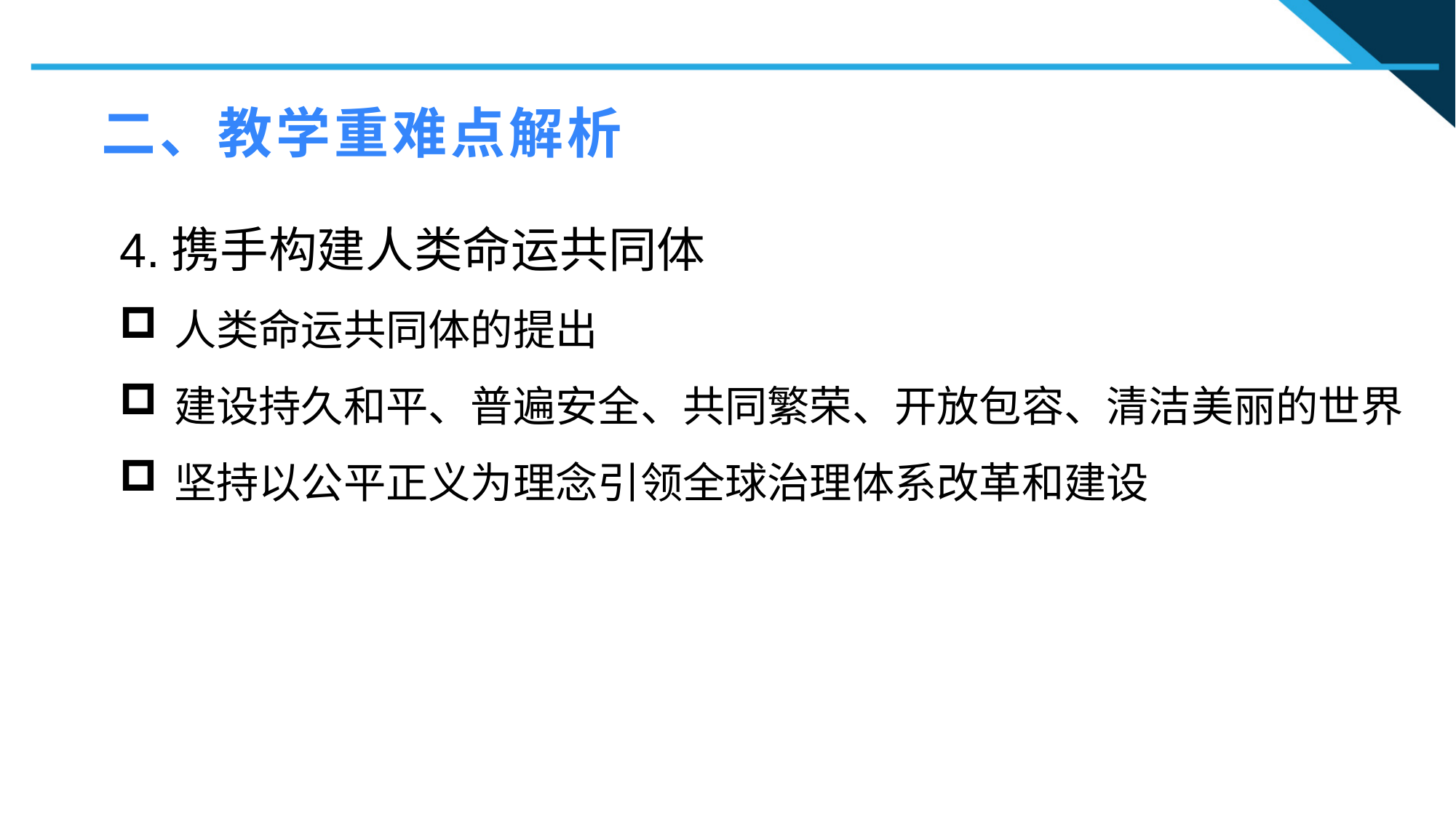

二、教学重难点解析
4.携手构建人类命运共同体
人类命运共同体的提出
建设持久和平、普遍安全、共同繁荣、开放包容、清洁美丽的世界
坚持以公平正义为理念引领全球治理体系改革和建设

1
2
2
n